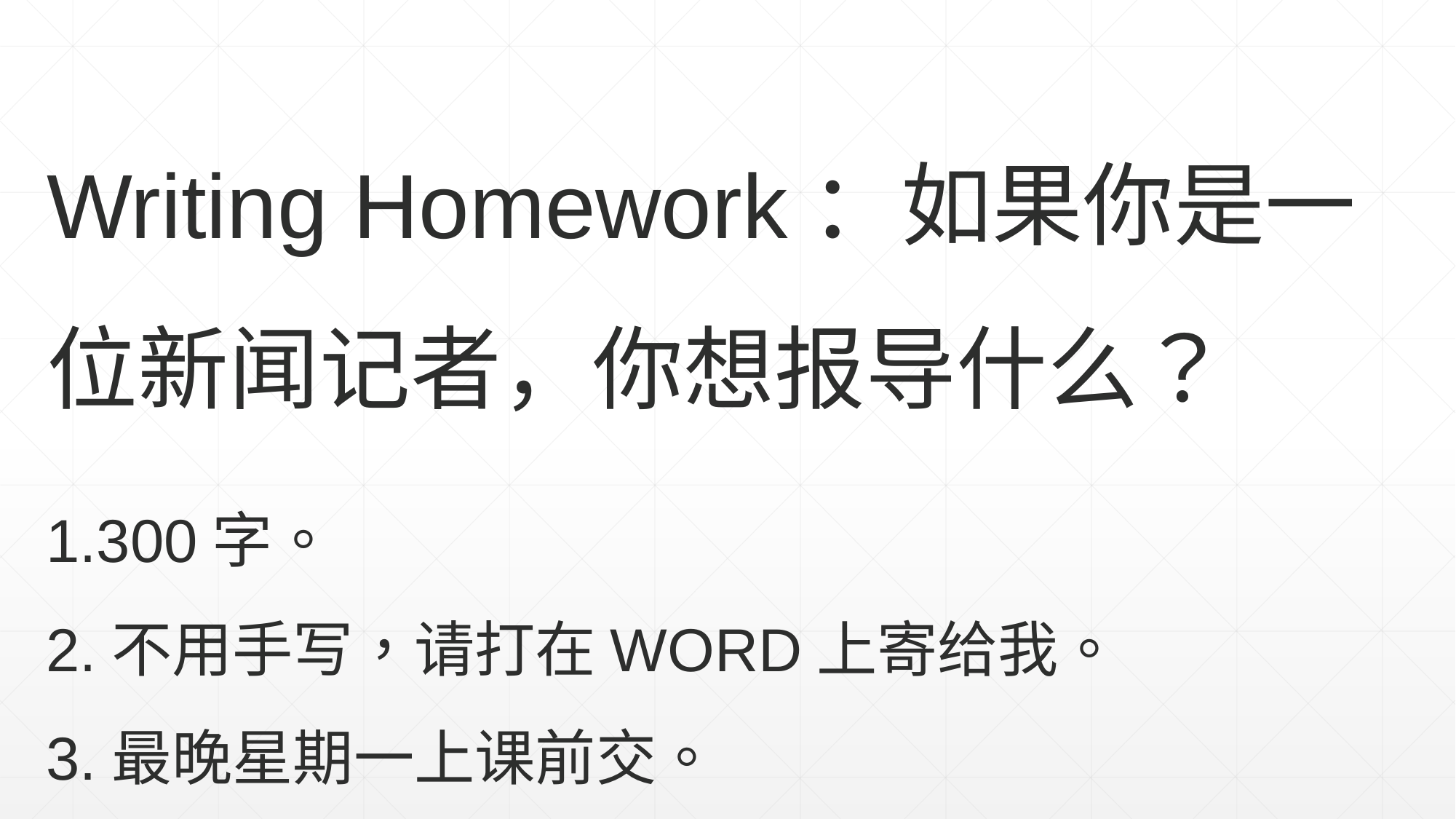

Writing Homework：如果你是一位新闻记者，你想报导什么？
1.300字。
2.不用手写，请打在WORD上寄给我。
3.最晚星期一上课前交。